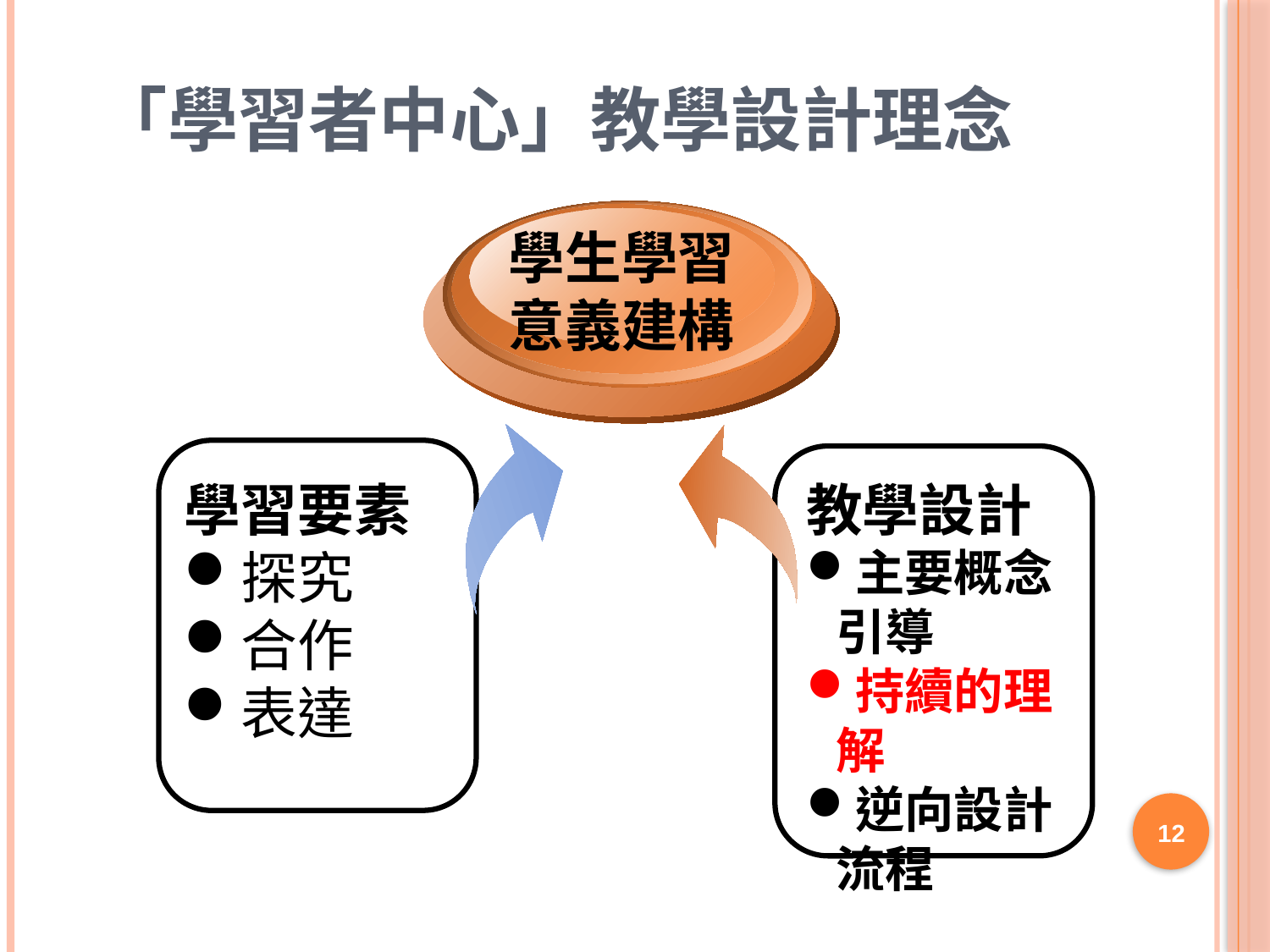

# 「學習者中心」教學設計理念

學生學習
意義建構

學習要素
探究
合作
表達

教學設計
主要概念引導
持續的理解
逆向設計流程

12